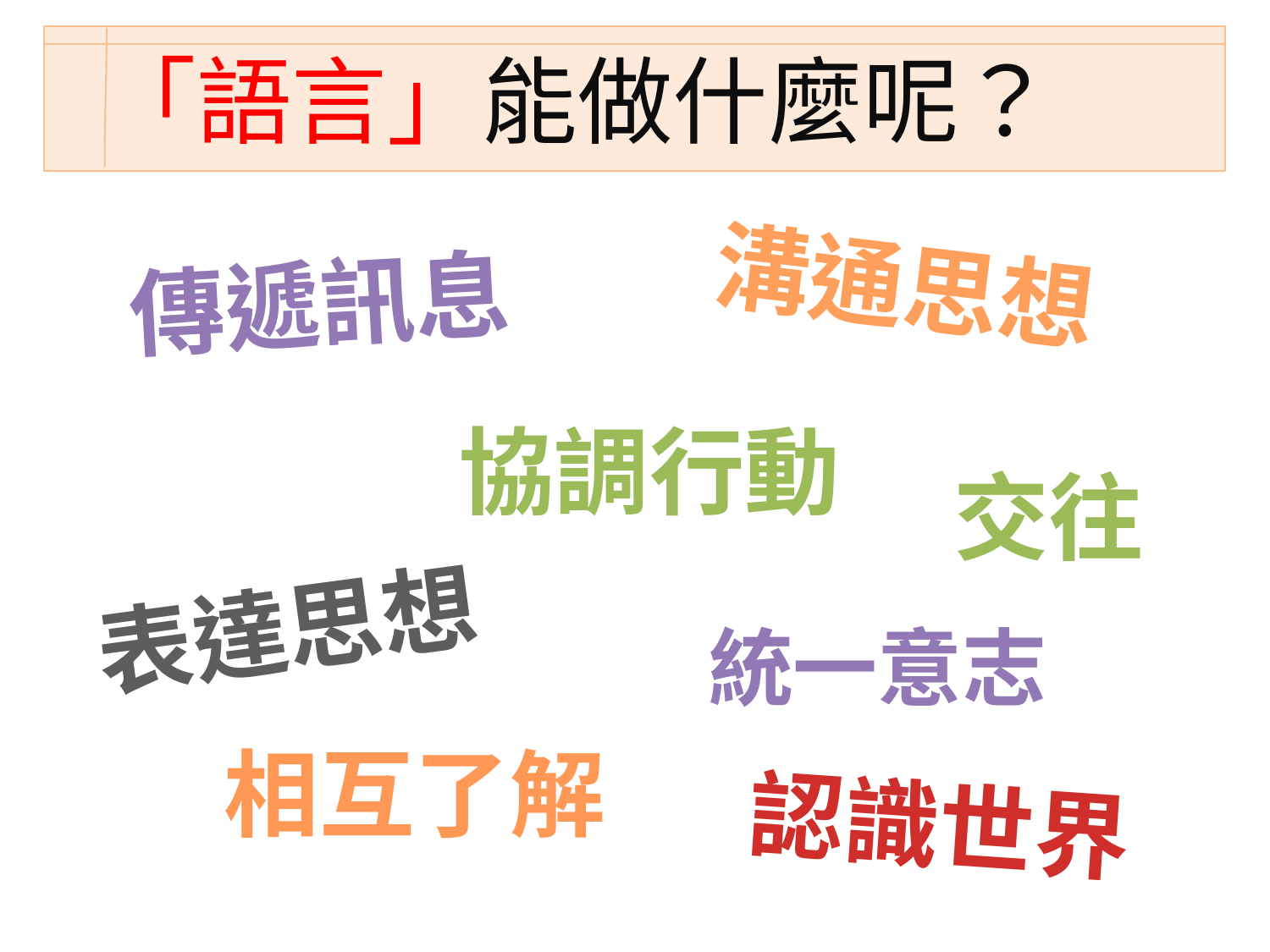

「語言」能做什麼呢？
溝通思想
傳遞訊息
協調行動
交往
表達思想
統一意志
相互了解
認識世界